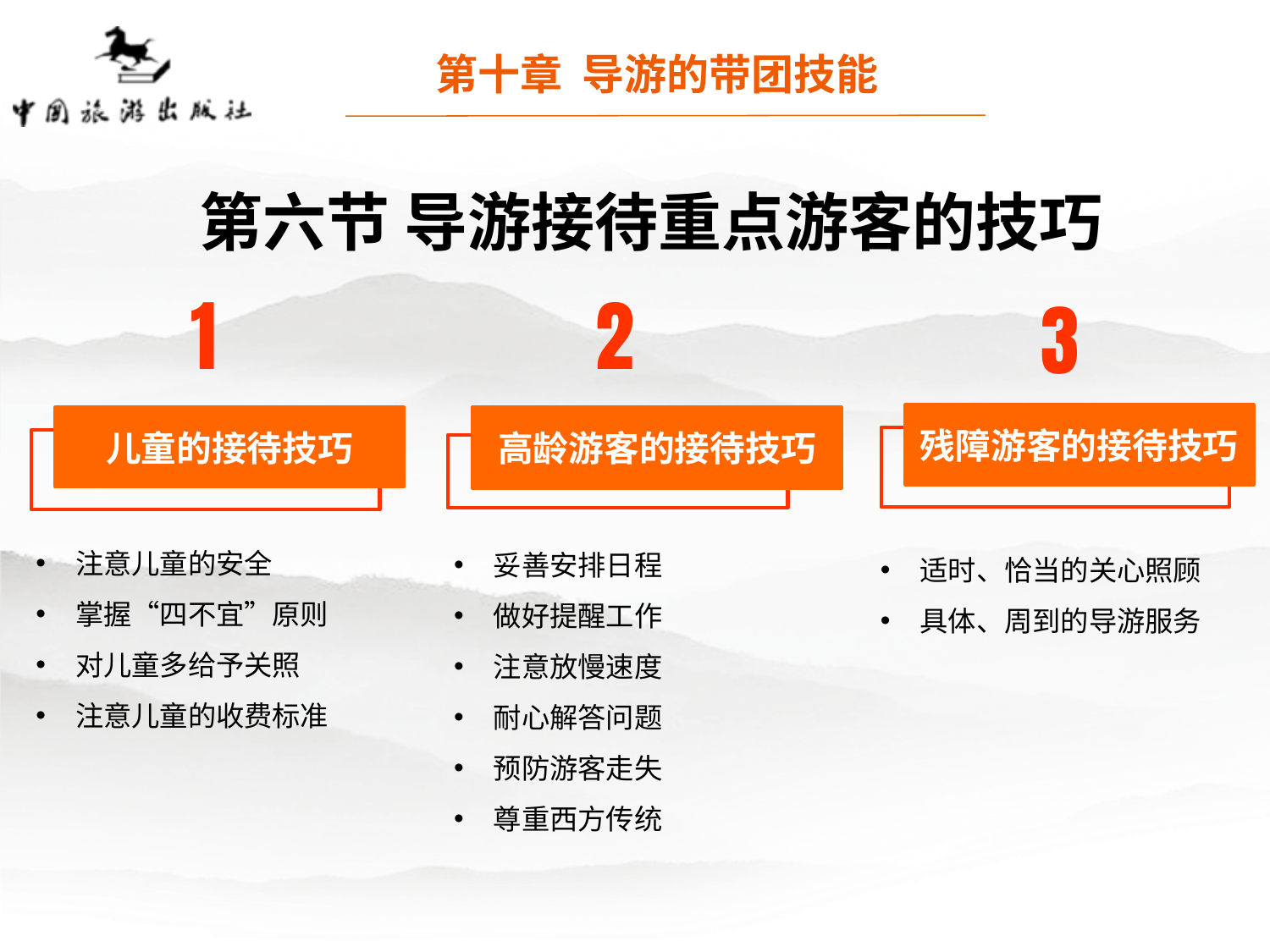

第十章  导游的带团技能
第六节 导游接待重点游客的技巧
1
儿童的接待技巧

注意儿童的安全
掌握“四不宜”原则
对儿童多给予关照
注意儿童的收费标准
2
高龄游客的接待技巧

妥善安排日程
做好提醒工作
注意放慢速度
耐心解答问题
预防游客走失
尊重西方传统

3
残障游客的接待技巧

适时、恰当的关心照顾
具体、周到的导游服务